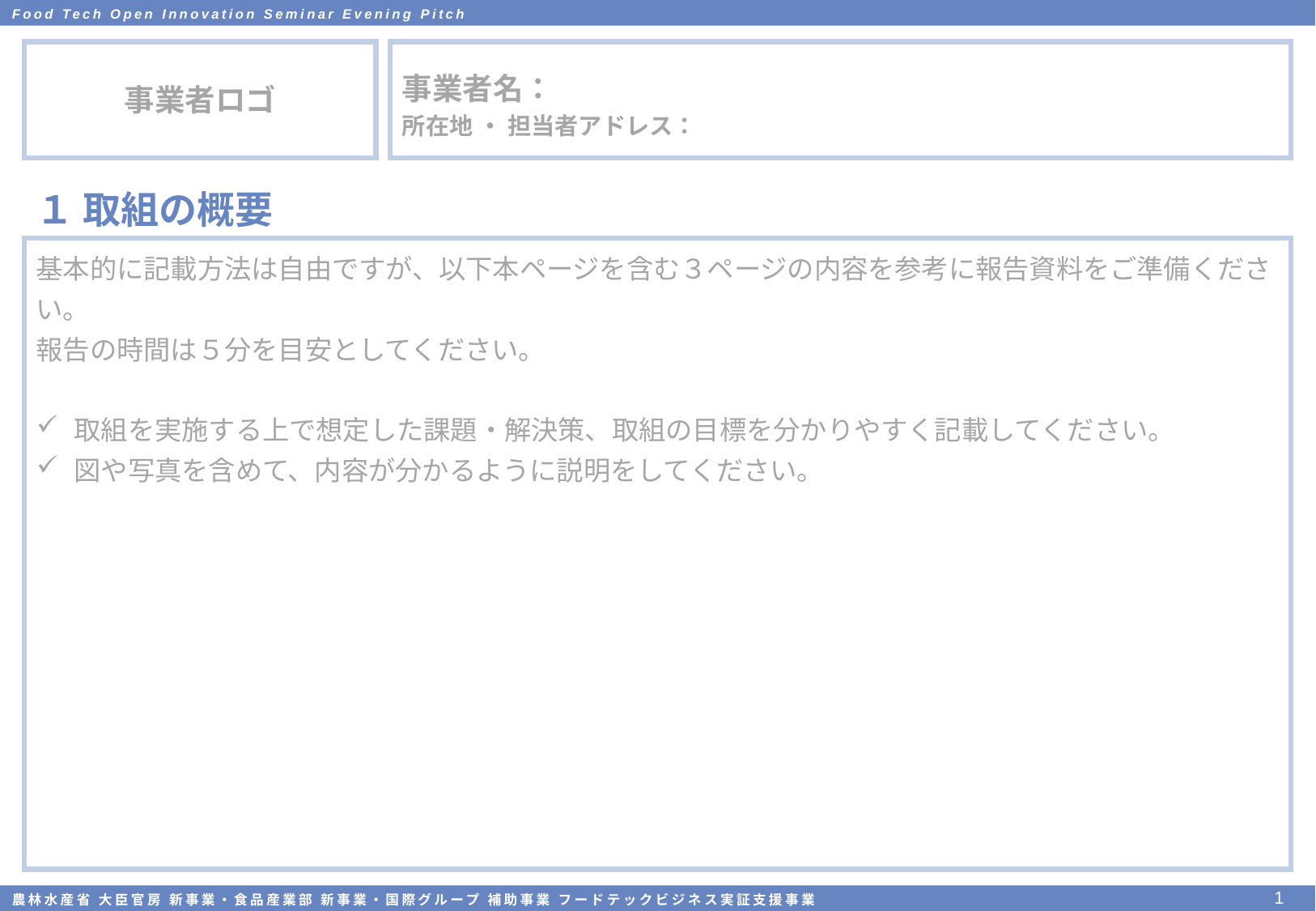

事業者名：
所在地 ・ 担当者アドレス：
事業者ロゴ
１ 取組の概要
基本的に記載方法は自由ですが、以下本ページを含む３ページの内容を参考に報告資料をご準備ください。
報告の時間は５分を目安としてください。

取組を実施する上で想定した課題・解決策、取組の目標を分かりやすく記載してください。
図や写真を含めて、内容が分かるように説明をしてください。